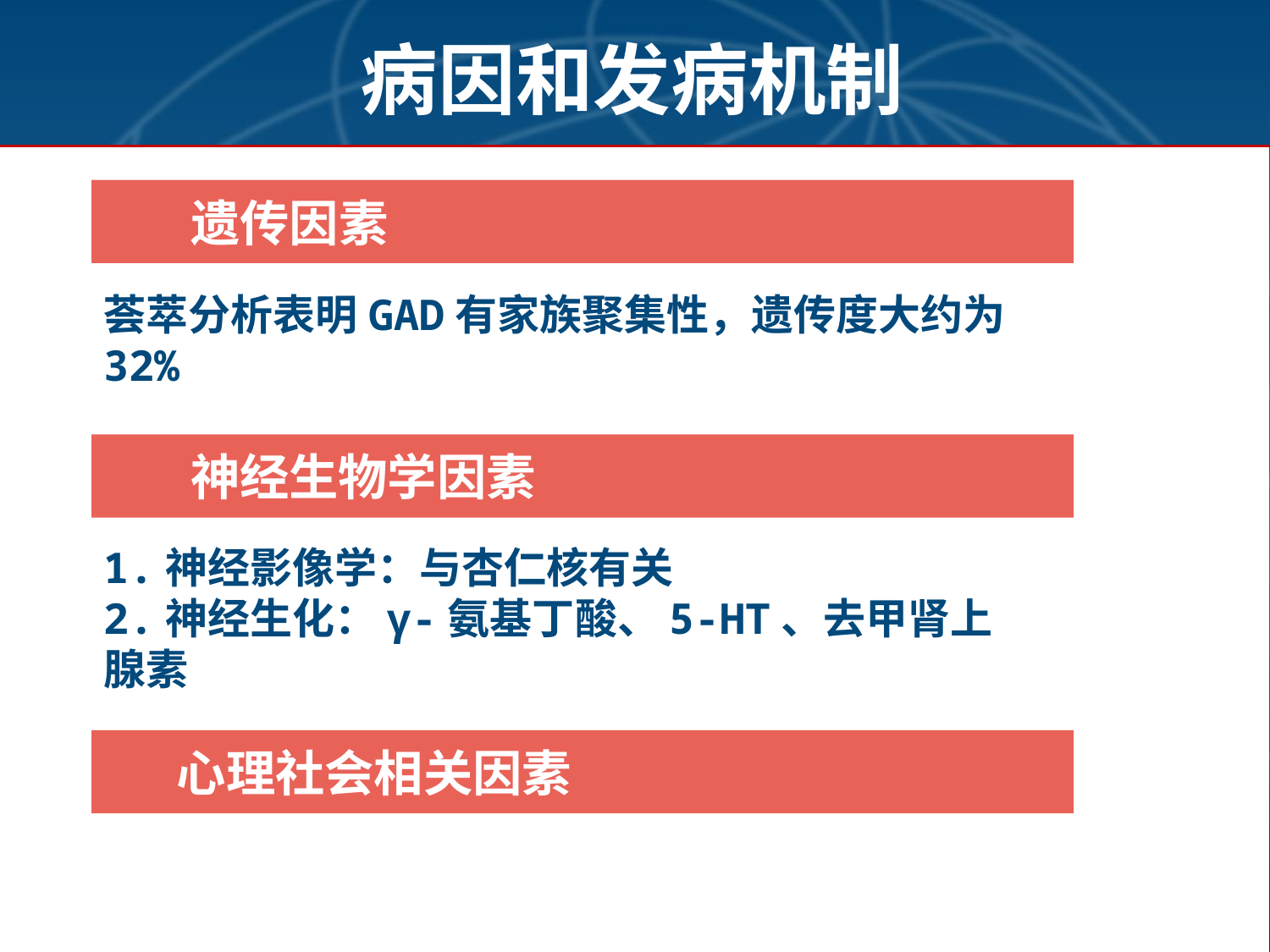

病因和发病机制
遗传因素
荟萃分析表明GAD有家族聚集性，遗传度大约为32%

神经生物学因素

1.神经影像学：与杏仁核有关
2.神经生化：γ-氨基丁酸、5-HT、去甲肾上腺素

        心理社会相关因素